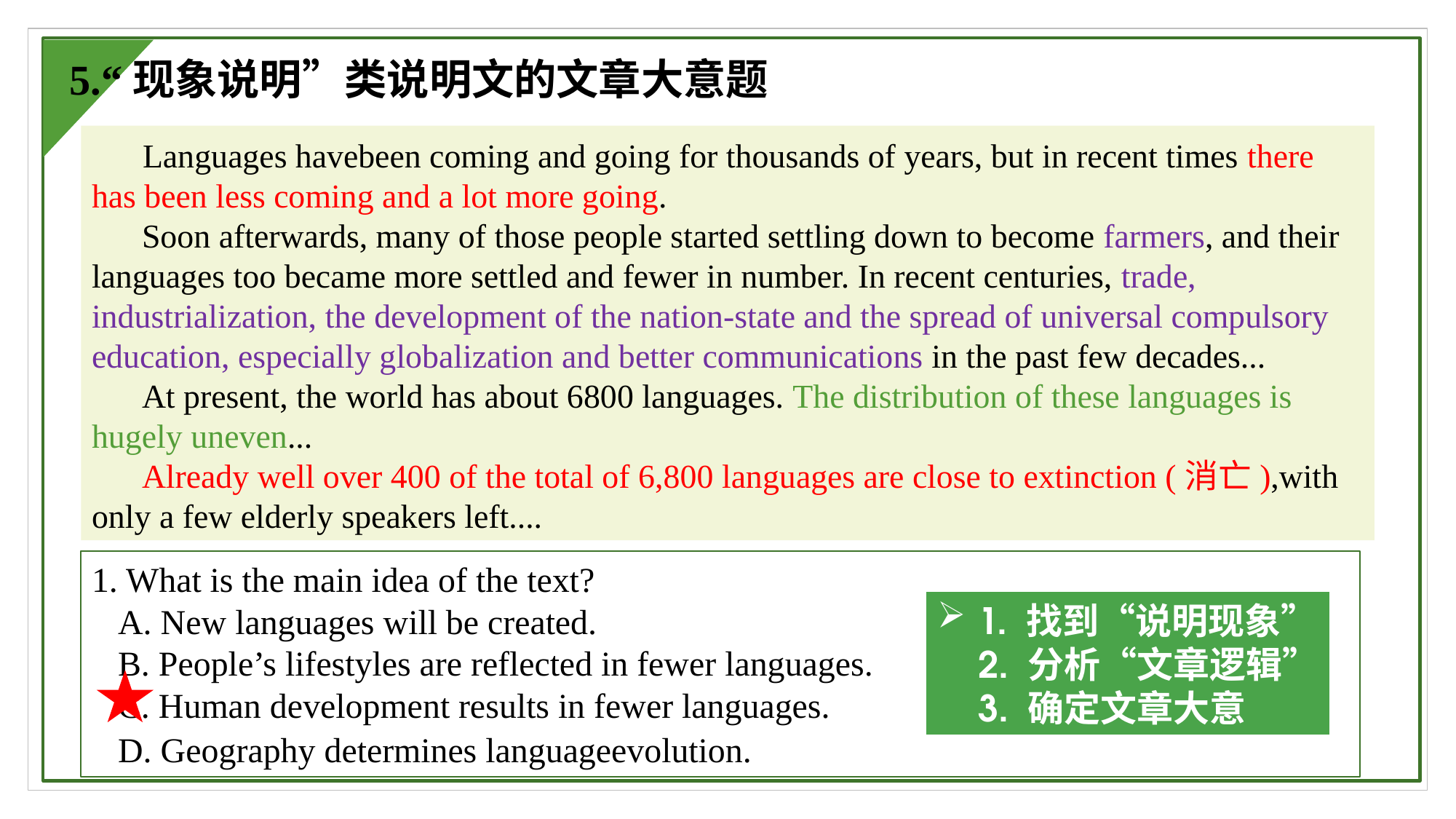

5.“现象说明”类说明文的文章大意题
      Languages havebeen coming and going for thousands of years, but in recent times there has been less coming and a lot more going.
      Soon afterwards, many of those people started settling down to become farmers, and their languages too became more settled and fewer in number. In recent centuries, trade, industrialization, the development of the nation-state and the spread of universal compulsory education, especially globalization and better communications in the past few decades...
      At present, the world has about 6800 languages. The distribution of these languages is hugely uneven...
      Already well over 400 of the total of 6,800 languages are close to extinction (消亡),with only a few elderly speakers left....
1. What is the main idea of the text?
   A. New languages will be created.
   B. People’s lifestyles are reflected in fewer languages.
   C. Human development results in fewer languages.
   D. Geography determines languageevolution.
1. 找到“说明现象”
    2. 分析“文章逻辑”
    3. 确定文章大意